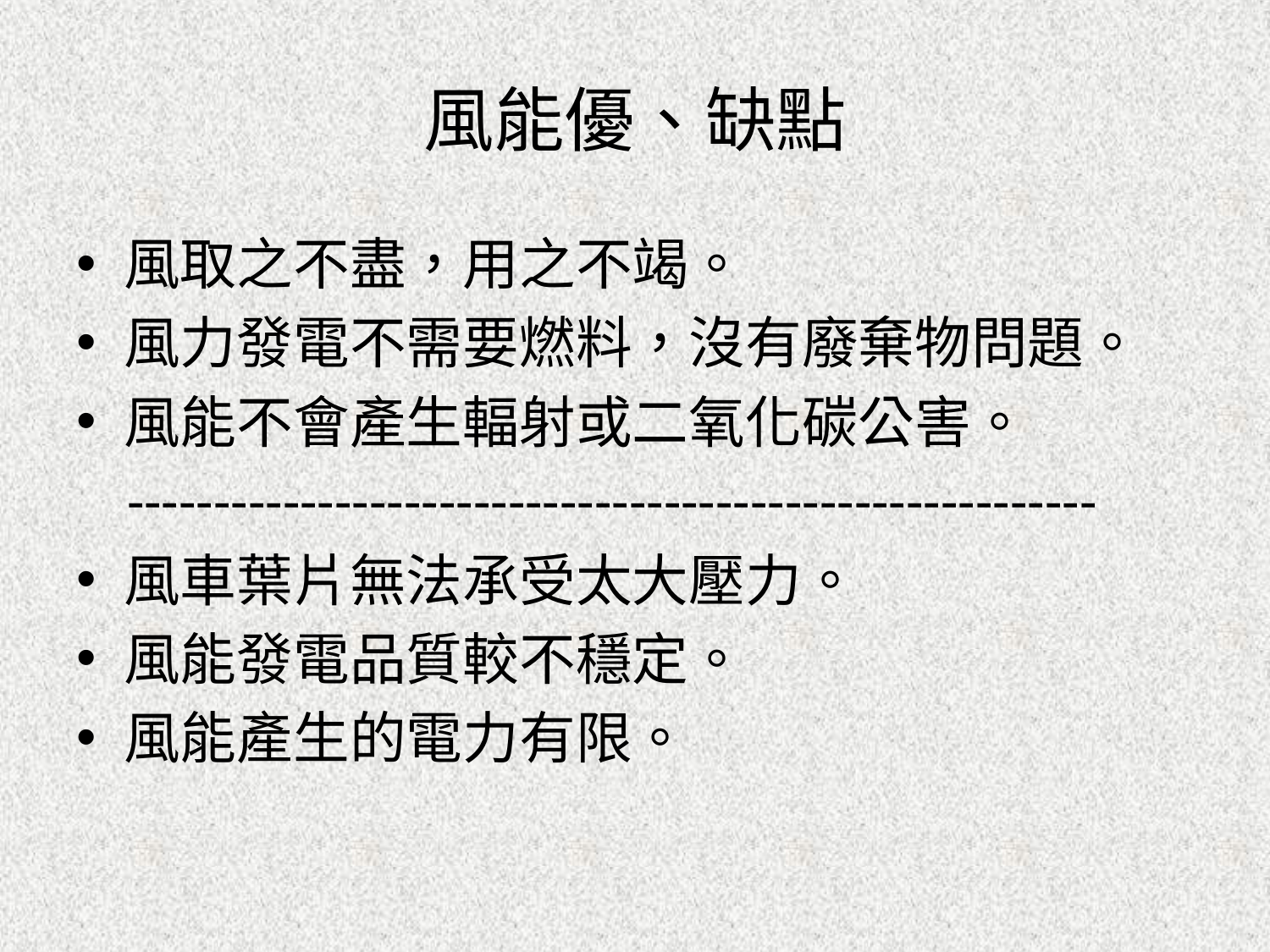

# 風能優、缺點
風取之不盡，用之不竭。
風力發電不需要燃料，沒有廢棄物問題。
風能不會產生輻射或二氧化碳公害。
    --------------------------------------------------------
風車葉片無法承受太大壓力。
風能發電品質較不穩定。
風能產生的電力有限。